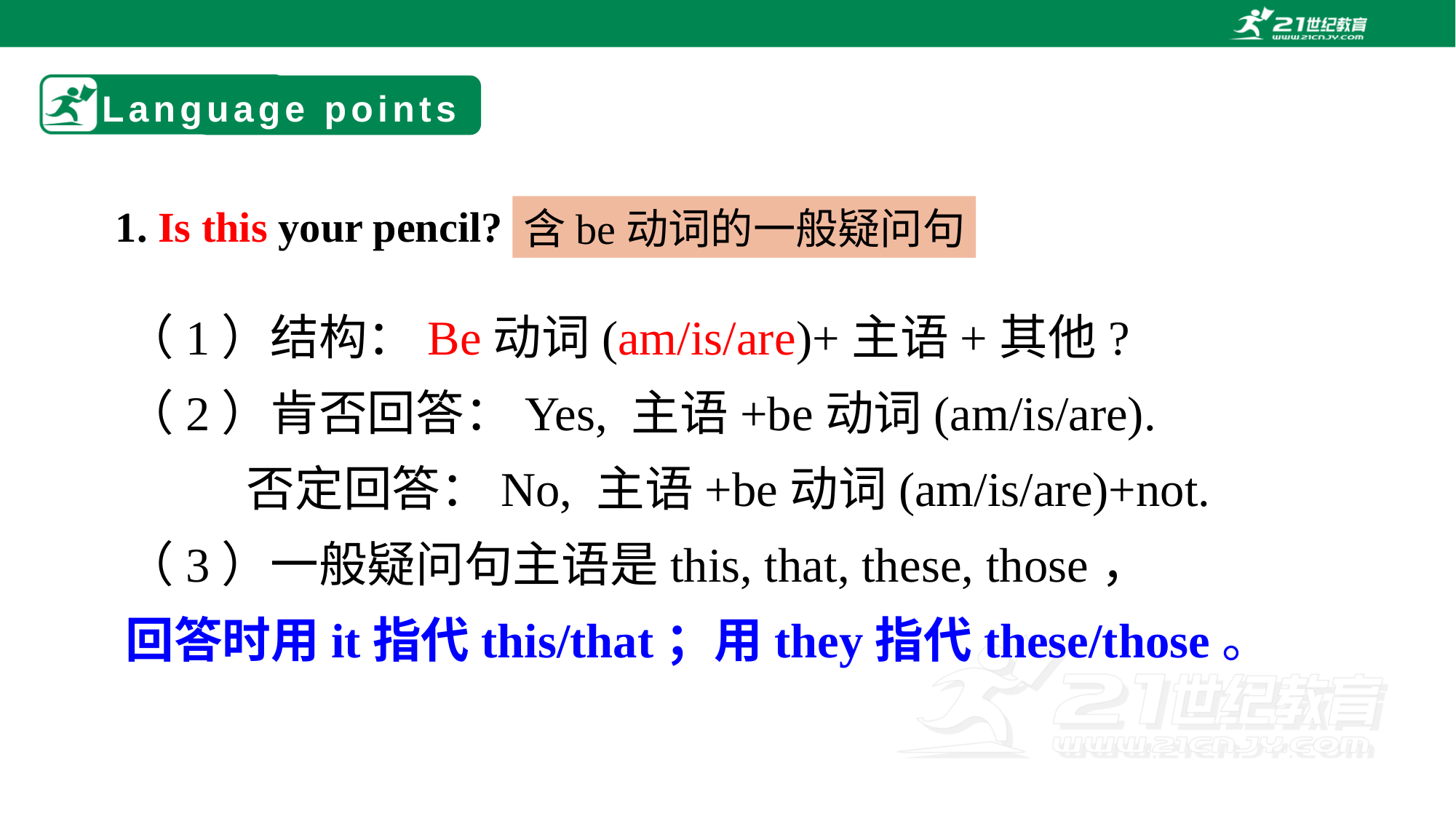

# Language points
1. Is this your pencil?
含be动词的一般疑问句
（1）结构：Be动词(am/is/are)+主语+其他?
（2）肯否回答：Yes, 主语+be动词(am/is/are).
          否定回答：No, 主语+be动词(am/is/are)+not.
（3）一般疑问句主语是this, that, these, those，
回答时用it指代this/that；用they指代these/those。